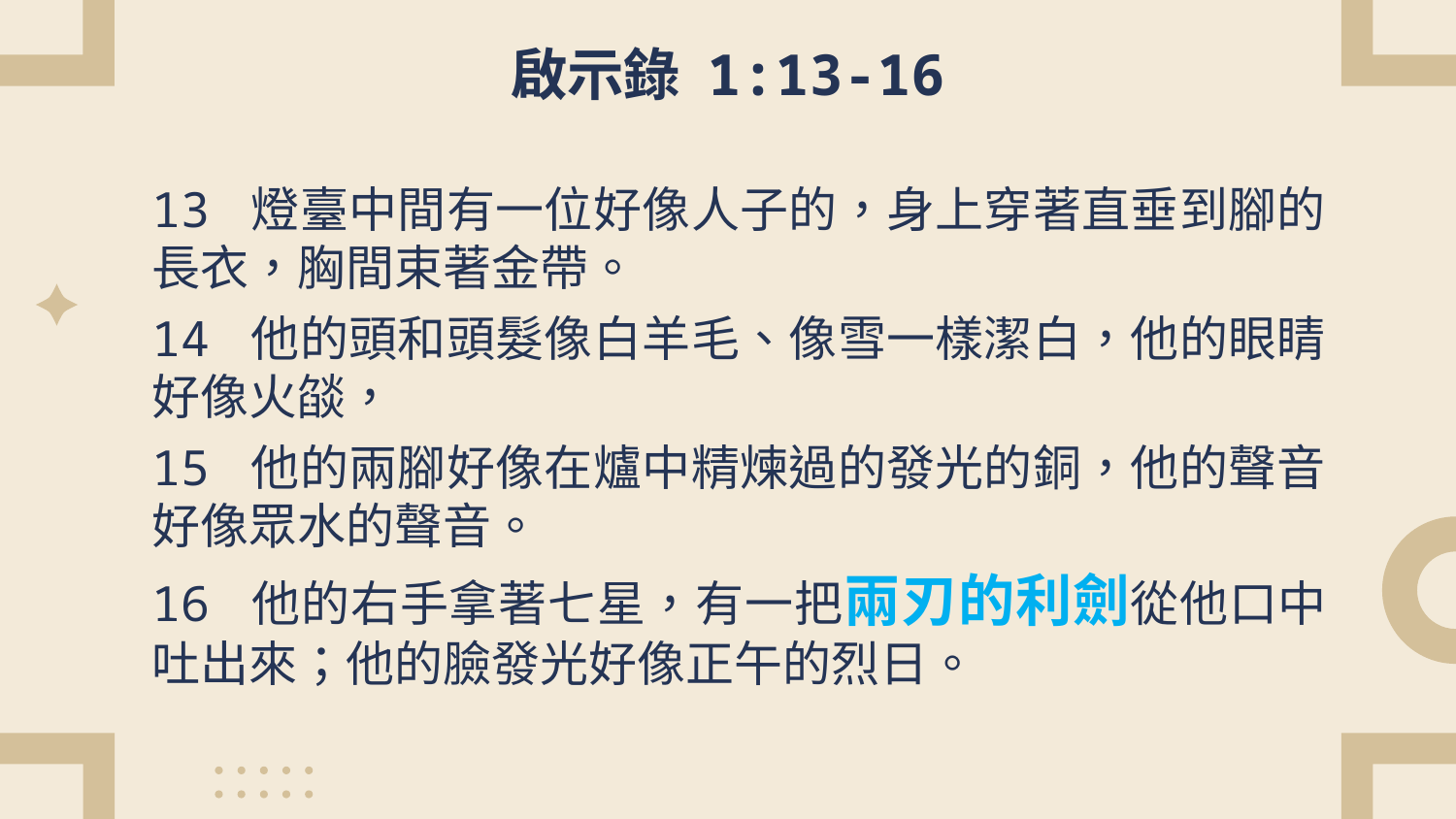

# 啟示錄 1:13-16
13 燈臺中間有一位好像人子的，身上穿著直垂到腳的長衣，胸間束著金帶。
14 他的頭和頭髮像白羊毛、像雪一樣潔白，他的眼睛好像火燄，
15 他的兩腳好像在爐中精煉過的發光的銅，他的聲音好像眾水的聲音。
16 他的右手拿著七星，有一把兩刃的利劍從他口中吐出來；他的臉發光好像正午的烈日。